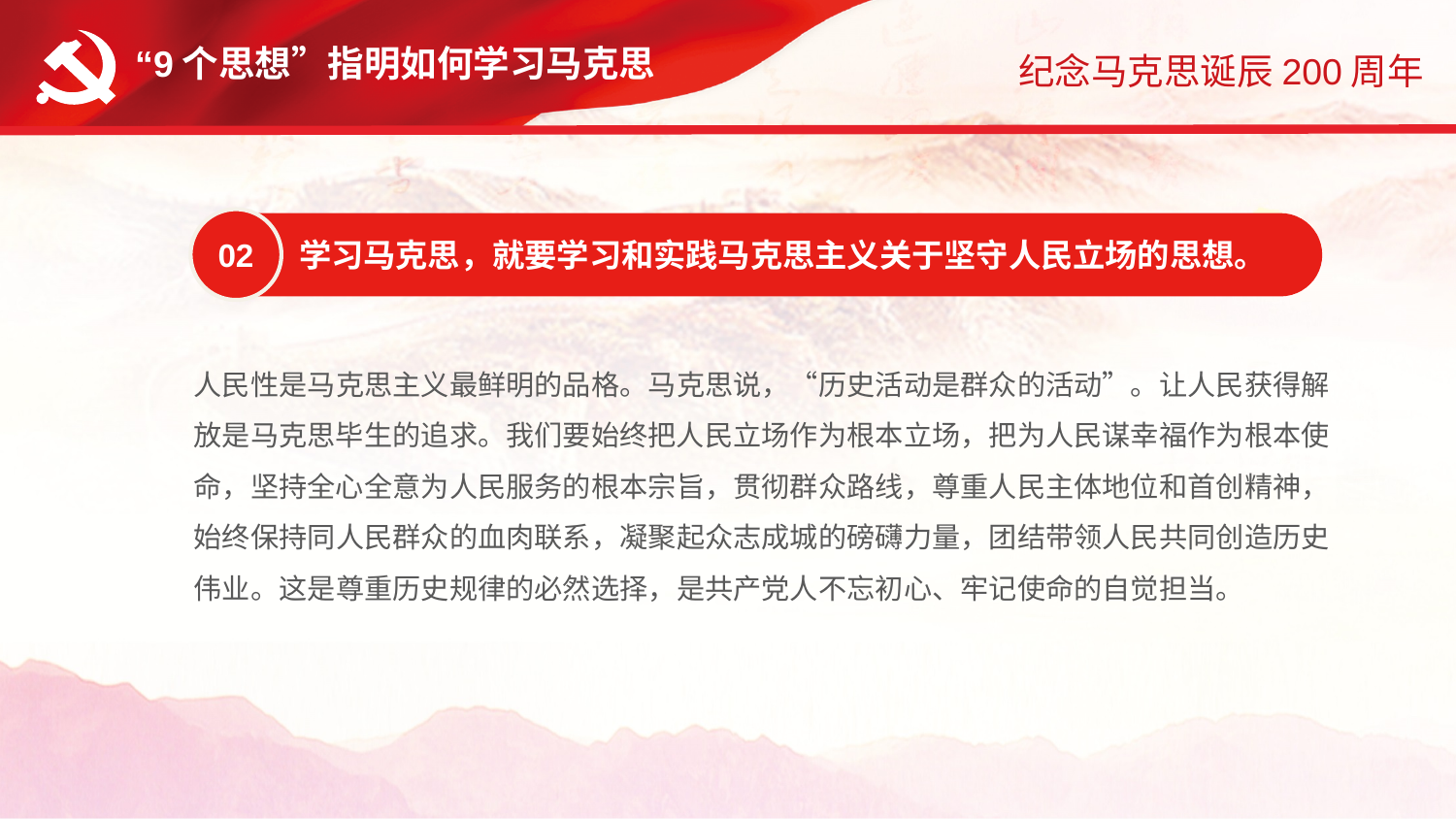

“9个思想”指明如何学习马克思

02

学习马克思，就要学习和实践马克思主义关于坚守人民立场的思想。
人民性是马克思主义最鲜明的品格。马克思说，“历史活动是群众的活动”。让人民获得解放是马克思毕生的追求。我们要始终把人民立场作为根本立场，把为人民谋幸福作为根本使命，坚持全心全意为人民服务的根本宗旨，贯彻群众路线，尊重人民主体地位和首创精神，始终保持同人民群众的血肉联系，凝聚起众志成城的磅礴力量，团结带领人民共同创造历史伟业。这是尊重历史规律的必然选择，是共产党人不忘初心、牢记使命的自觉担当。
字符延长可删除